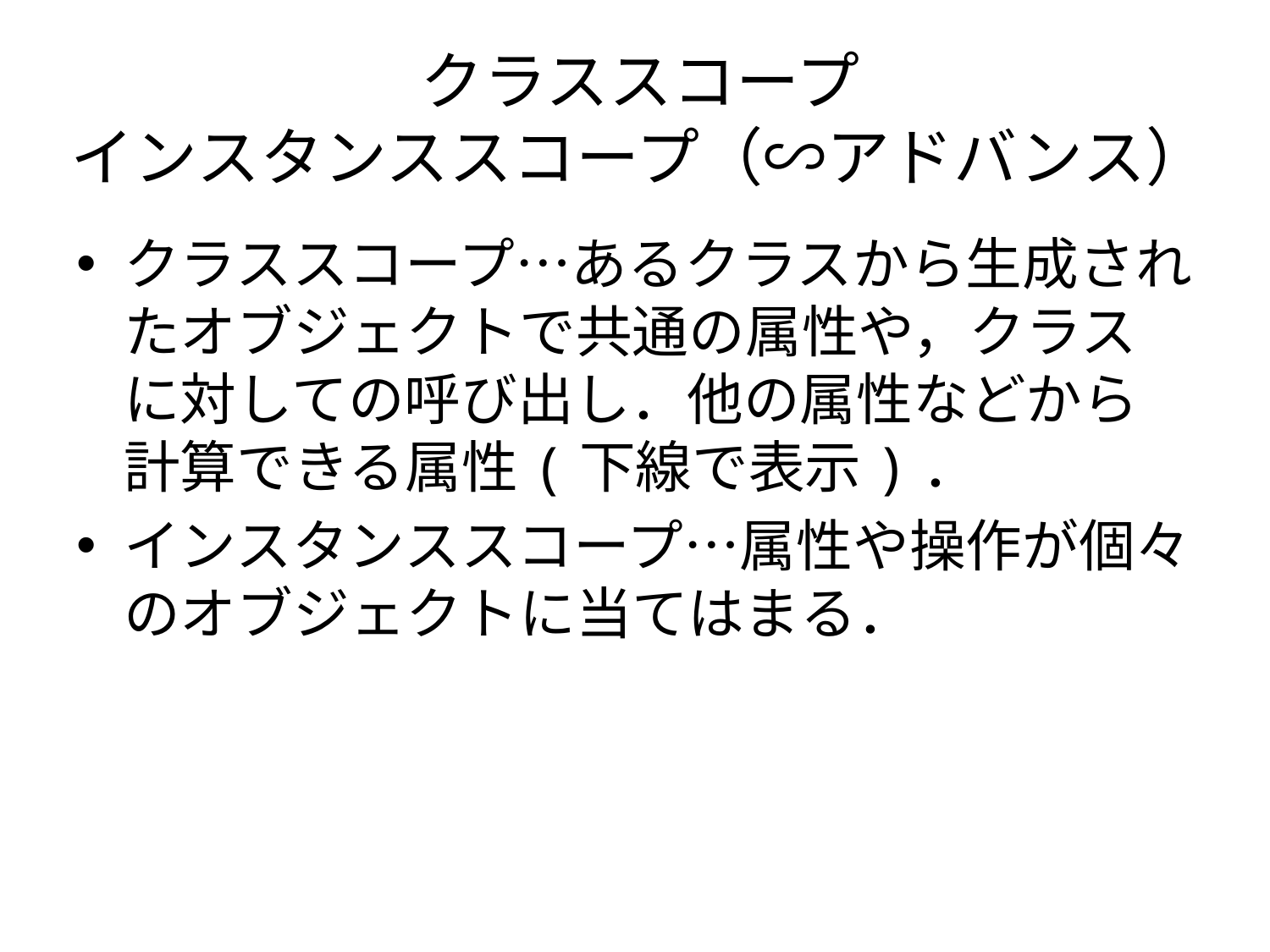

# クラススコープ インスタンススコープ（∽アドバンス）
クラススコープ…あるクラスから生成されたオブジェクトで共通の属性や，クラスに対しての呼び出し．他の属性などから計算できる属性(下線で表示)．
インスタンススコープ…属性や操作が個々のオブジェクトに当てはまる．